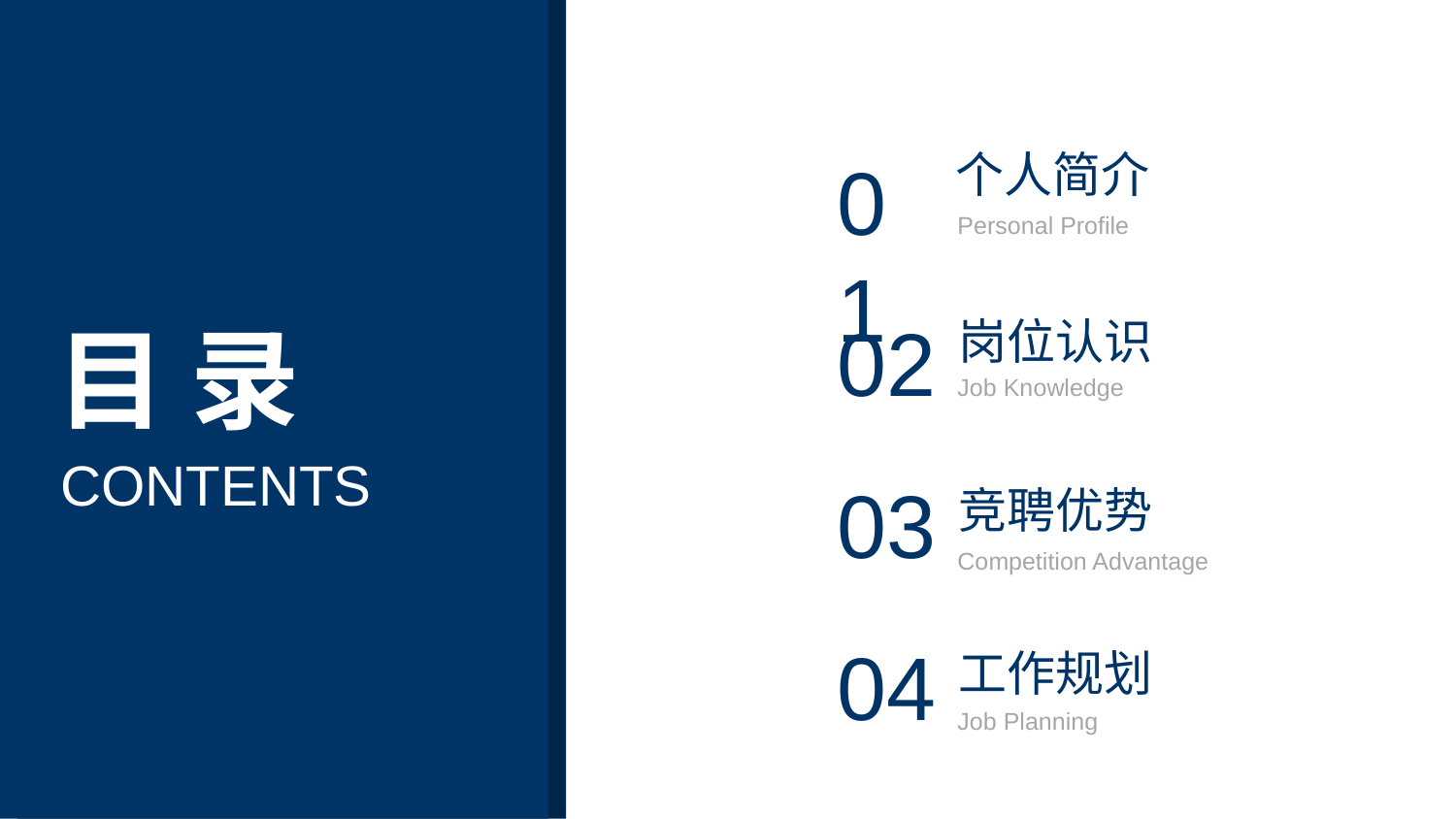

个人简介
01
Personal Profile
02
岗位认识
目 录
Job Knowledge
CONTENTS
03
竞聘优势
Competition Advantage
04
工作规划
Job Planning